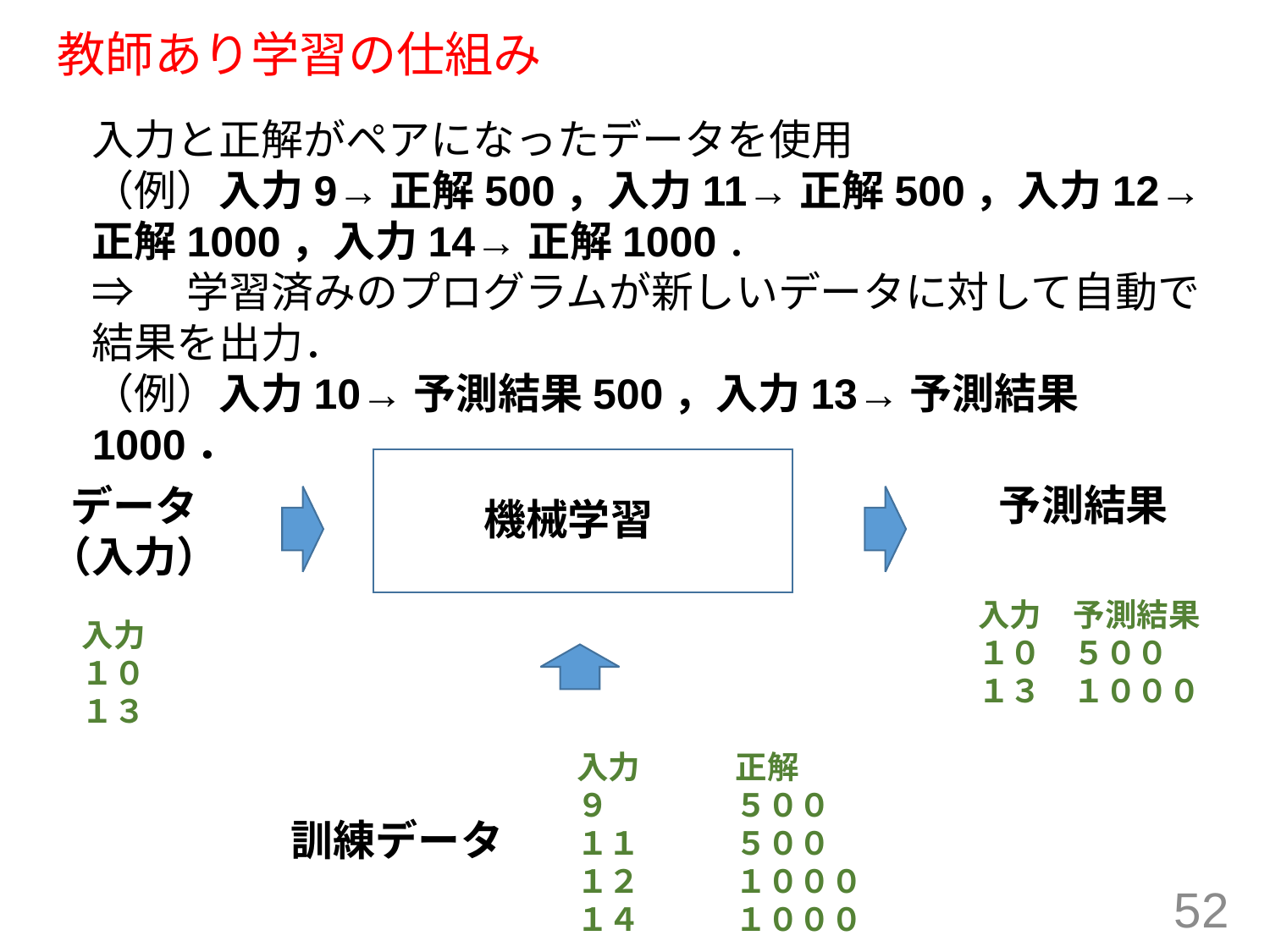

# 教師あり学習の仕組み
入力と正解がペアになったデータを使用
（例）入力9→正解500，入力11→正解500，入力12→正解1000，入力14→正解1000．
⇒　学習済みのプログラムが新しいデータに対して自動で結果を出力．
（例）入力10→予測結果500，入力13→予測結果1000．

予測結果
データ
（入力）

機械学習
入力　予測結果
１０　５００
１３　１０００
入力
１０
１３

入力　　　正解
９　　　　５００
１１　　　５００
１２　　　１０００
１４　　　１０００
訓練データ
52